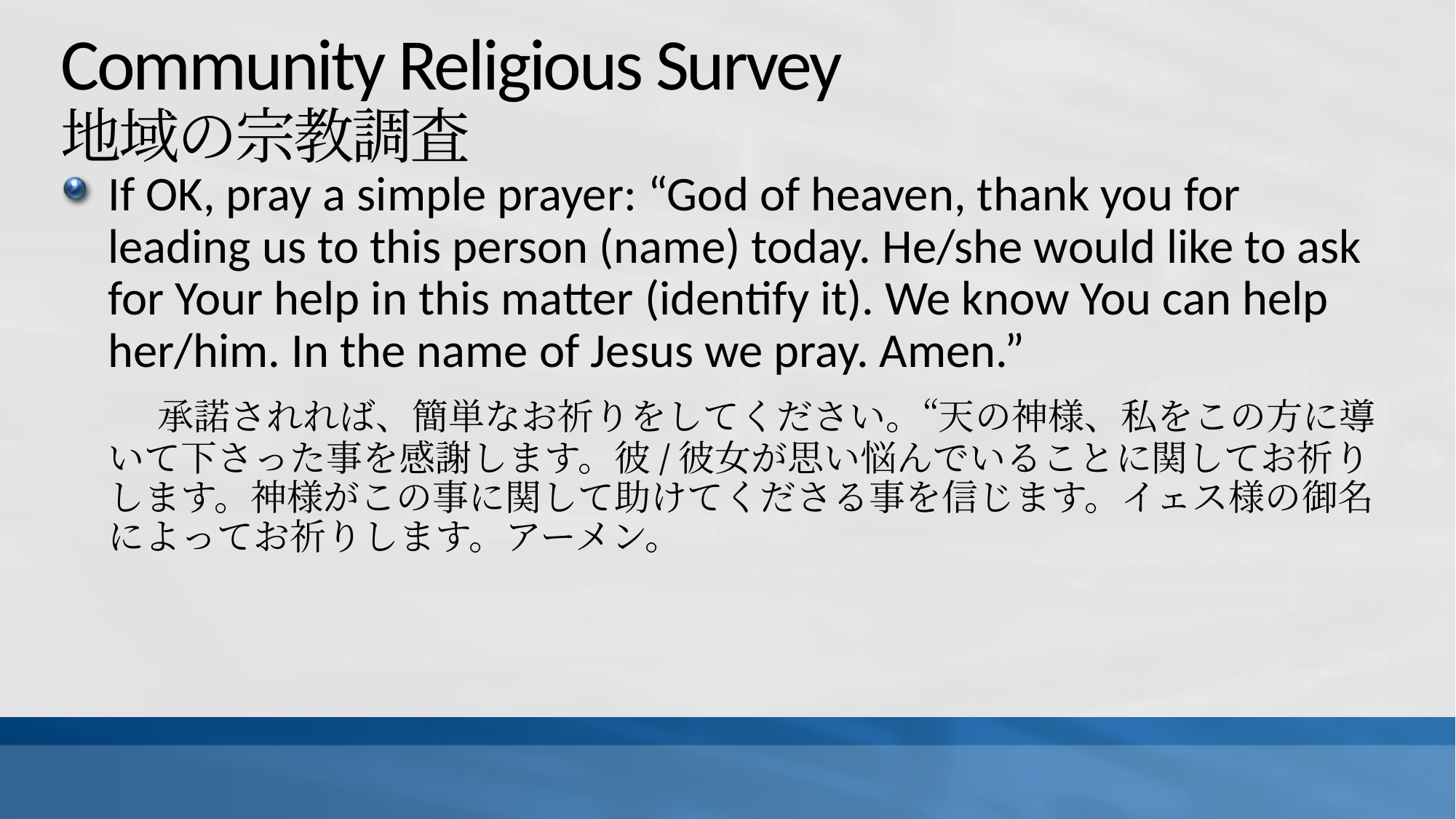

# Community Religious Survey 地域の宗教調査
If OK, pray a simple prayer: “God of heaven, thank you for leading us to this person (name) today. He/she would like to ask for Your help in this matter (identify it). We know You can help her/him. In the name of Jesus we pray. Amen.”
　　承諾されれば、簡単なお祈りをしてください。“天の神様、私をこの方に導いて下さった事を感謝します。彼/彼女が思い悩んでいることに関してお祈りします。神様がこの事に関して助けてくださる事を信じます。イェス様の御名によってお祈りします。アーメン。